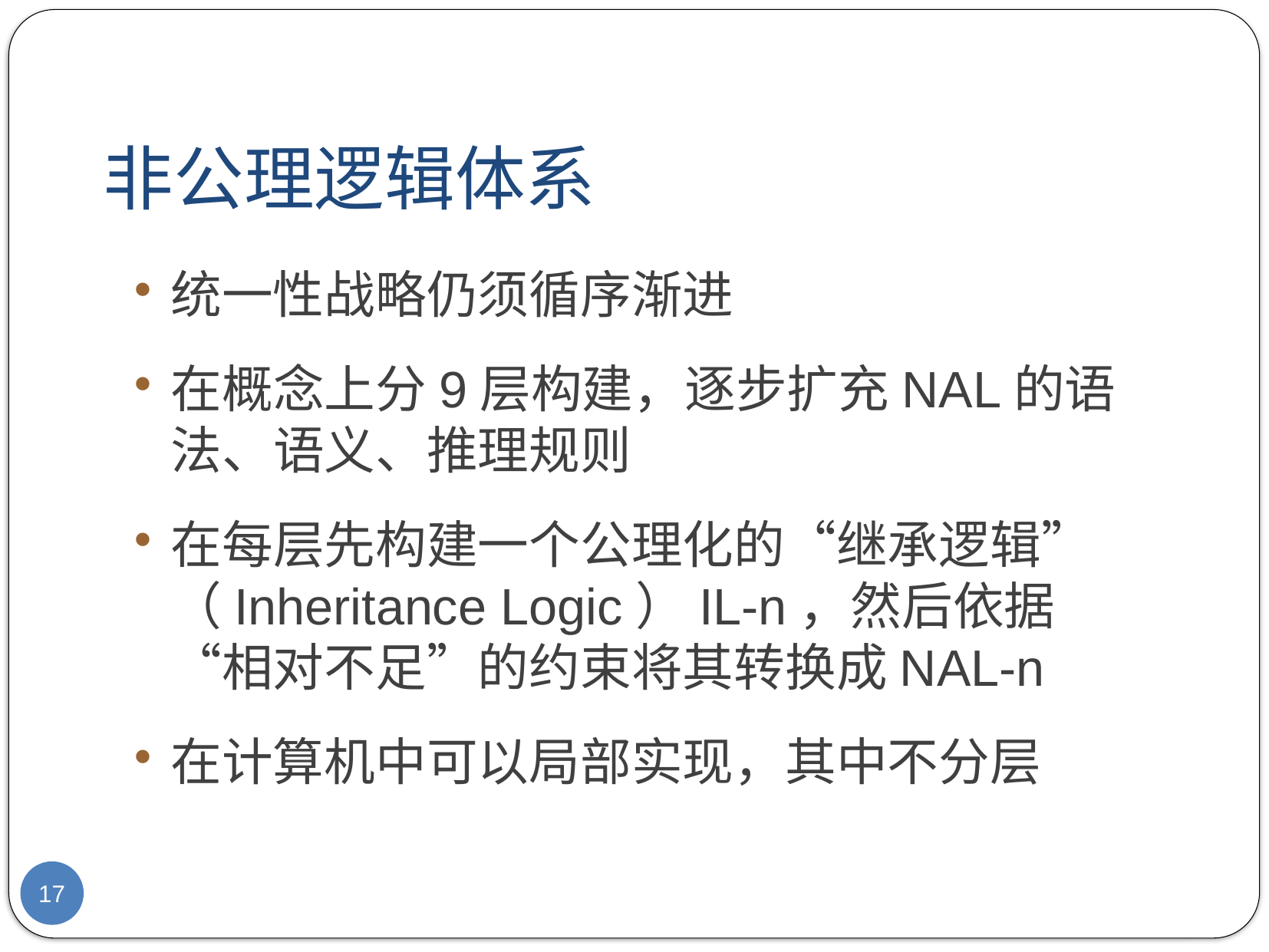

# 非公理逻辑体系
统一性战略仍须循序渐进
在概念上分9层构建，逐步扩充NAL的语法、语义、推理规则
在每层先构建一个公理化的“继承逻辑”   （Inheritance Logic）IL-n，然后依据“相对不足”的约束将其转换成NAL-n
在计算机中可以局部实现，其中不分层
17